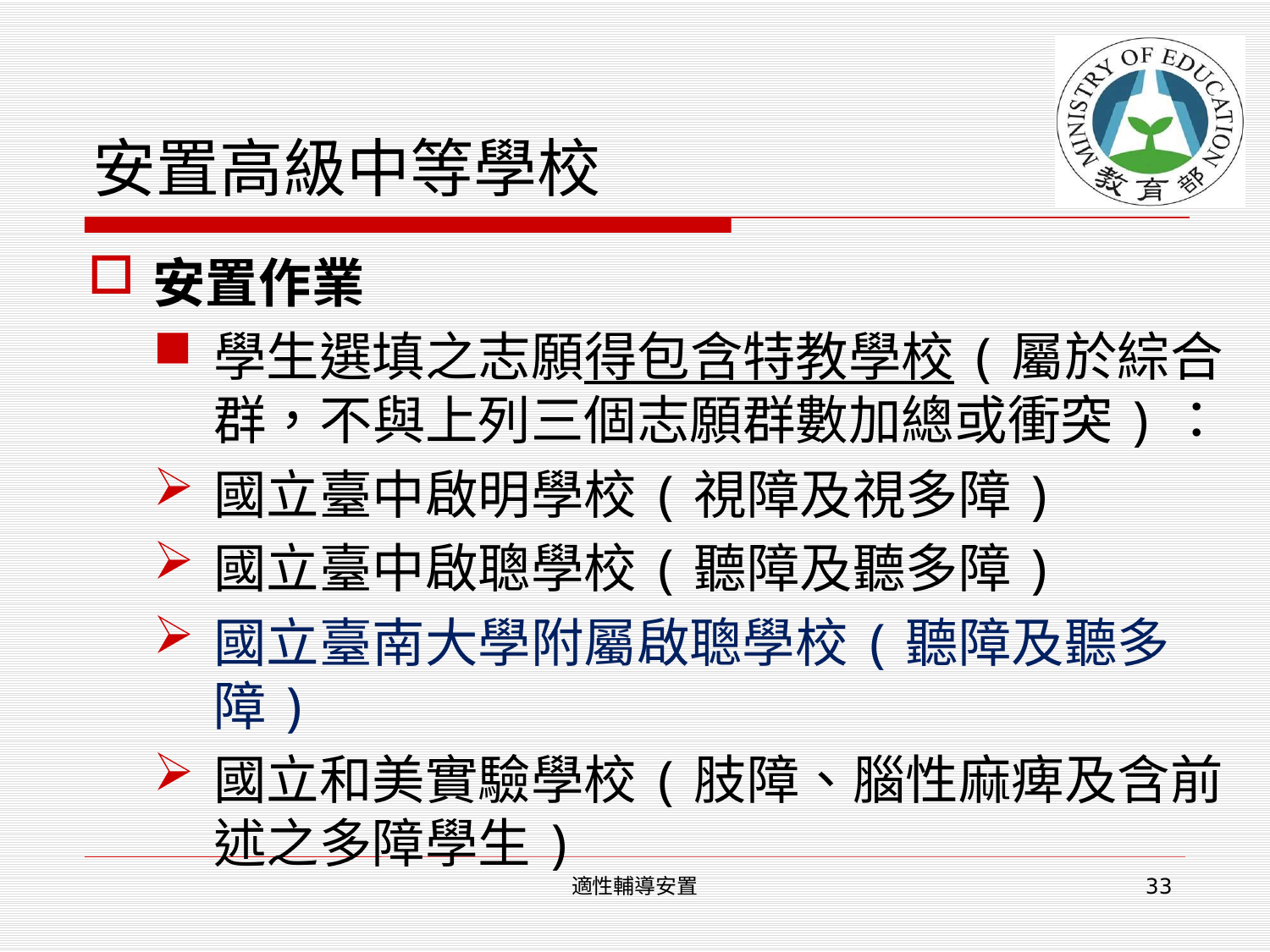

# 安置高級中等學校
安置作業
學生選填之志願得包含特教學校(屬於綜合群，不與上列三個志願群數加總或衝突)：
國立臺中啟明學校(視障及視多障)
國立臺中啟聰學校(聽障及聽多障)
國立臺南大學附屬啟聰學校(聽障及聽多障)
國立和美實驗學校(肢障、腦性麻痺及含前述之多障學生)
適性輔導安置
33